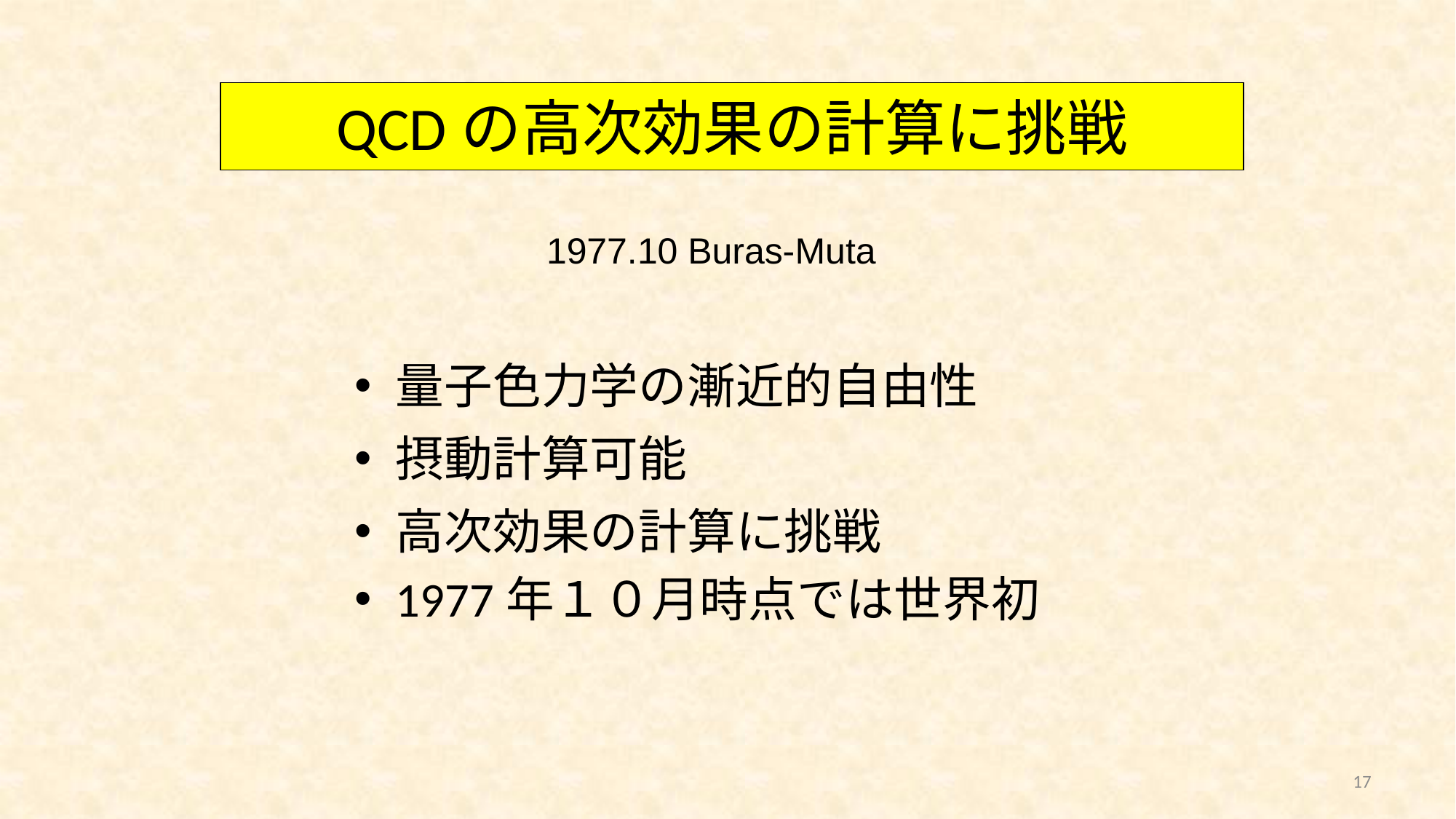

# QCDの高次効果の計算に挑戦
1977.10 Buras-Muta
量子色力学の漸近的自由性
摂動計算可能
高次効果の計算に挑戦
1977年１０月時点では世界初
17